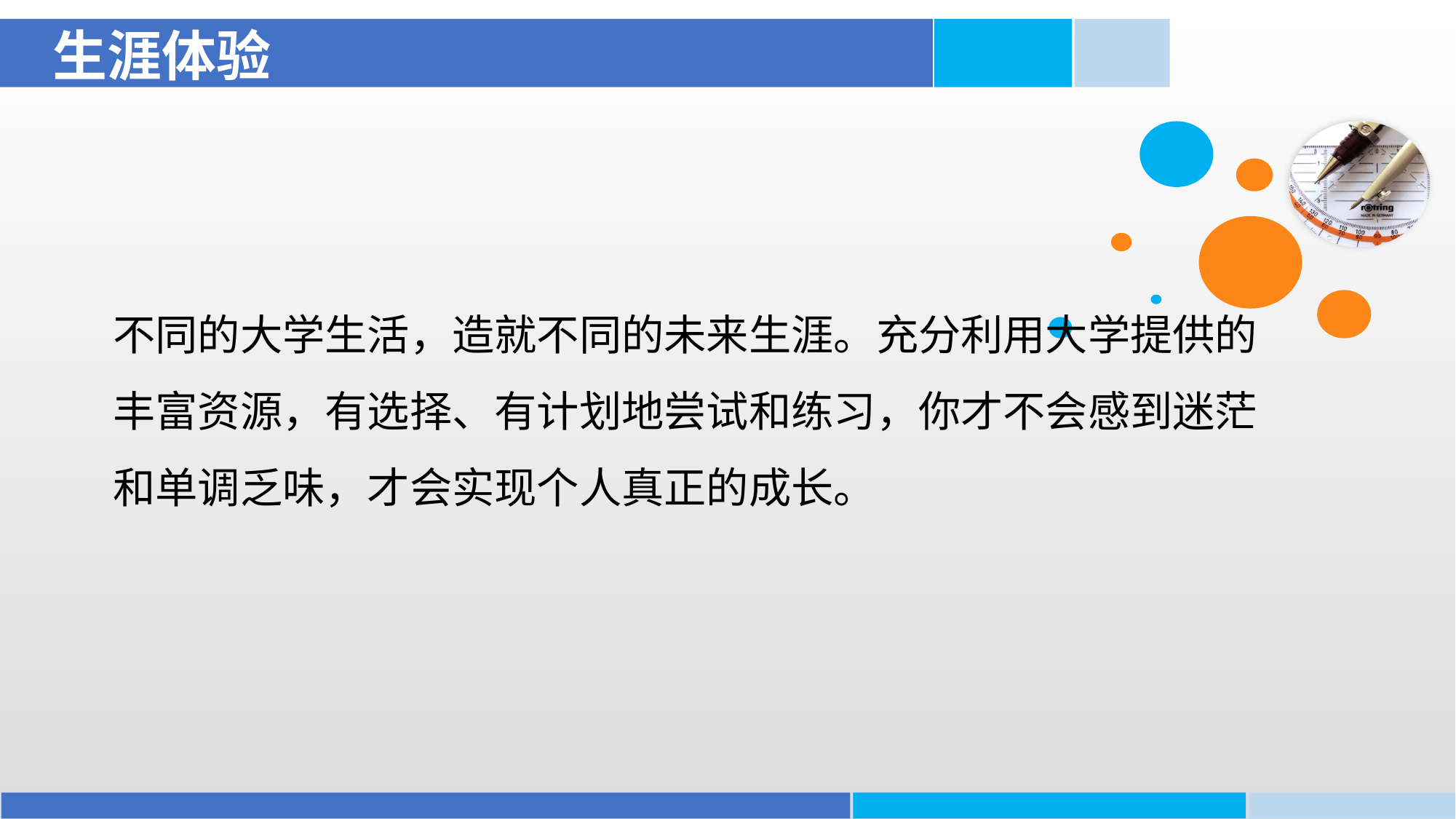

生涯体验
不同的大学生活，造就不同的未来生涯。充分利用大学提供的丰富资源，有选择、有计划地尝试和练习，你才不会感到迷茫和单调乏味，才会实现个人真正的成长。